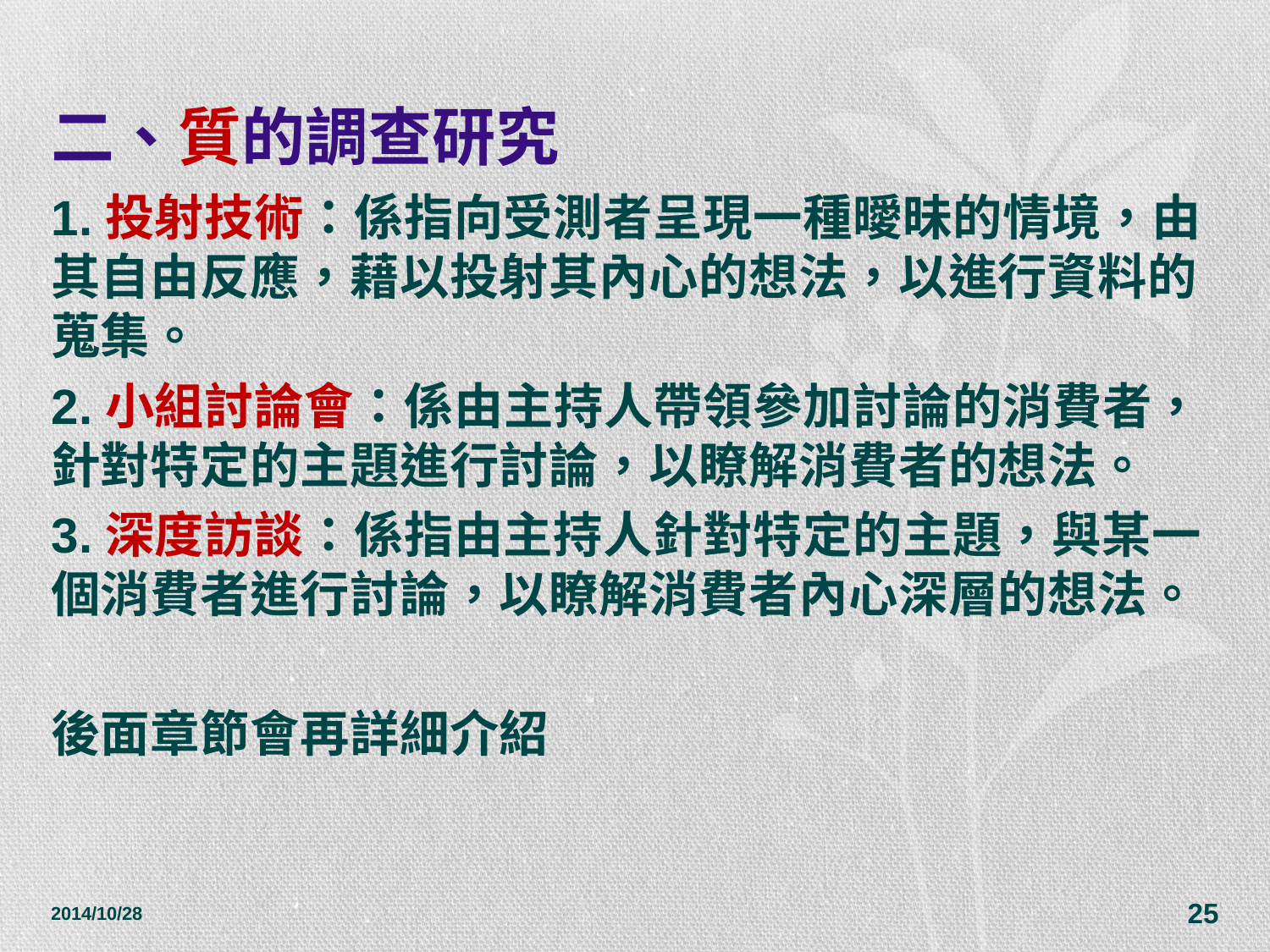

# 二、質的調查研究
1.投射技術：係指向受測者呈現一種曖昧的情境，由其自由反應，藉以投射其內心的想法，以進行資料的蒐集。
2.小組討論會：係由主持人帶領參加討論的消費者，針對特定的主題進行討論，以瞭解消費者的想法。
3.深度訪談：係指由主持人針對特定的主題，與某一個消費者進行討論，以瞭解消費者內心深層的想法。

後面章節會再詳細介紹
2014/10/28
25